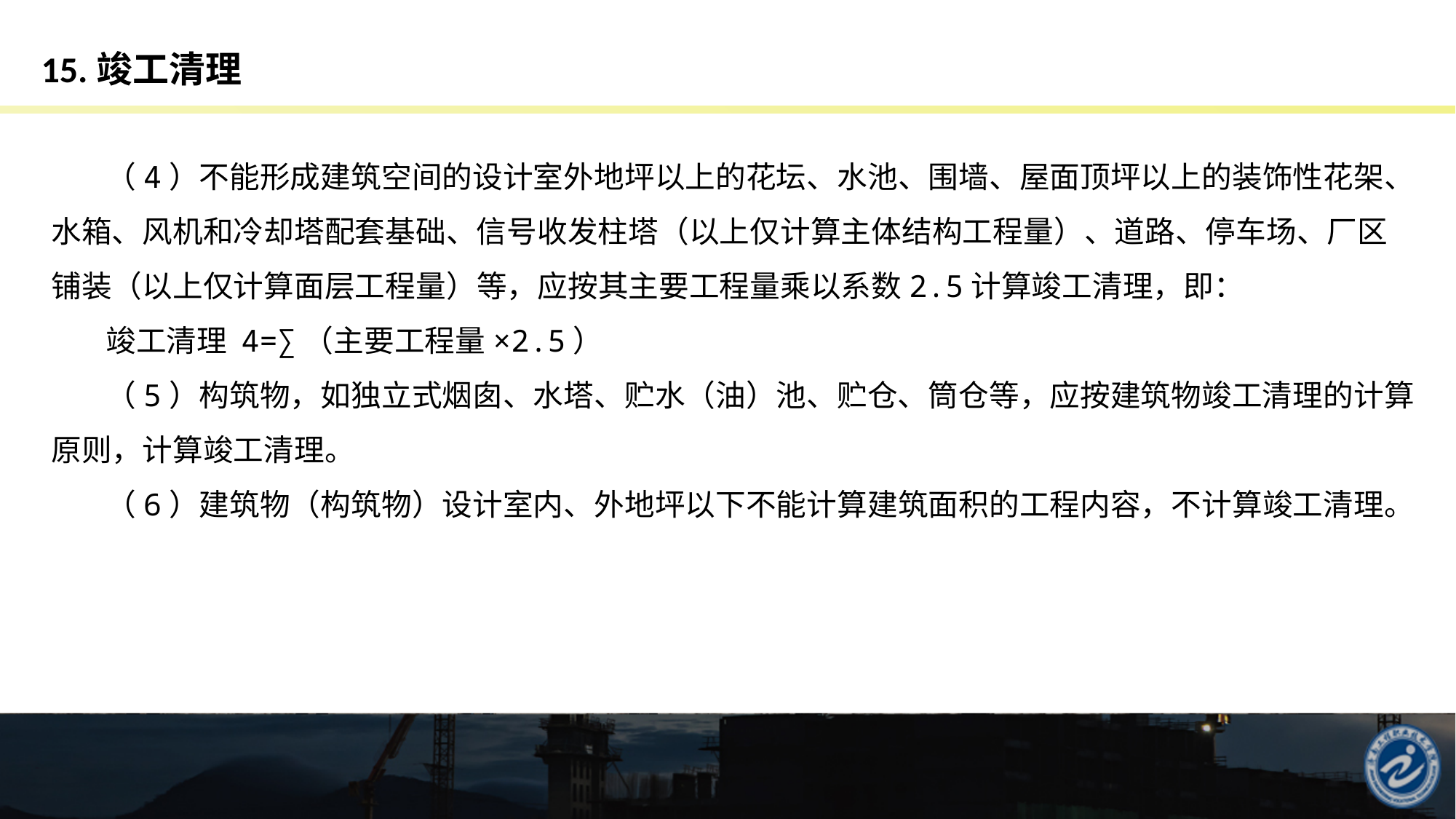

# 15.竣工清理
（4）不能形成建筑空间的设计室外地坪以上的花坛、水池、围墙、屋面顶坪以上的装饰性花架、水箱、风机和冷却塔配套基础、信号收发柱塔（以上仅计算主体结构工程量）、道路、停车场、厂区铺装（以上仅计算面层工程量）等，应按其主要工程量乘以系数2.5计算竣工清理，即：
竣工清理 4=∑（主要工程量×2.5）
（5）构筑物，如独立式烟囱、水塔、贮水（油）池、贮仓、筒仓等，应按建筑物竣工清理的计算原则，计算竣工清理。
（6）建筑物（构筑物）设计室内、外地坪以下不能计算建筑面积的工程内容，不计算竣工清理。